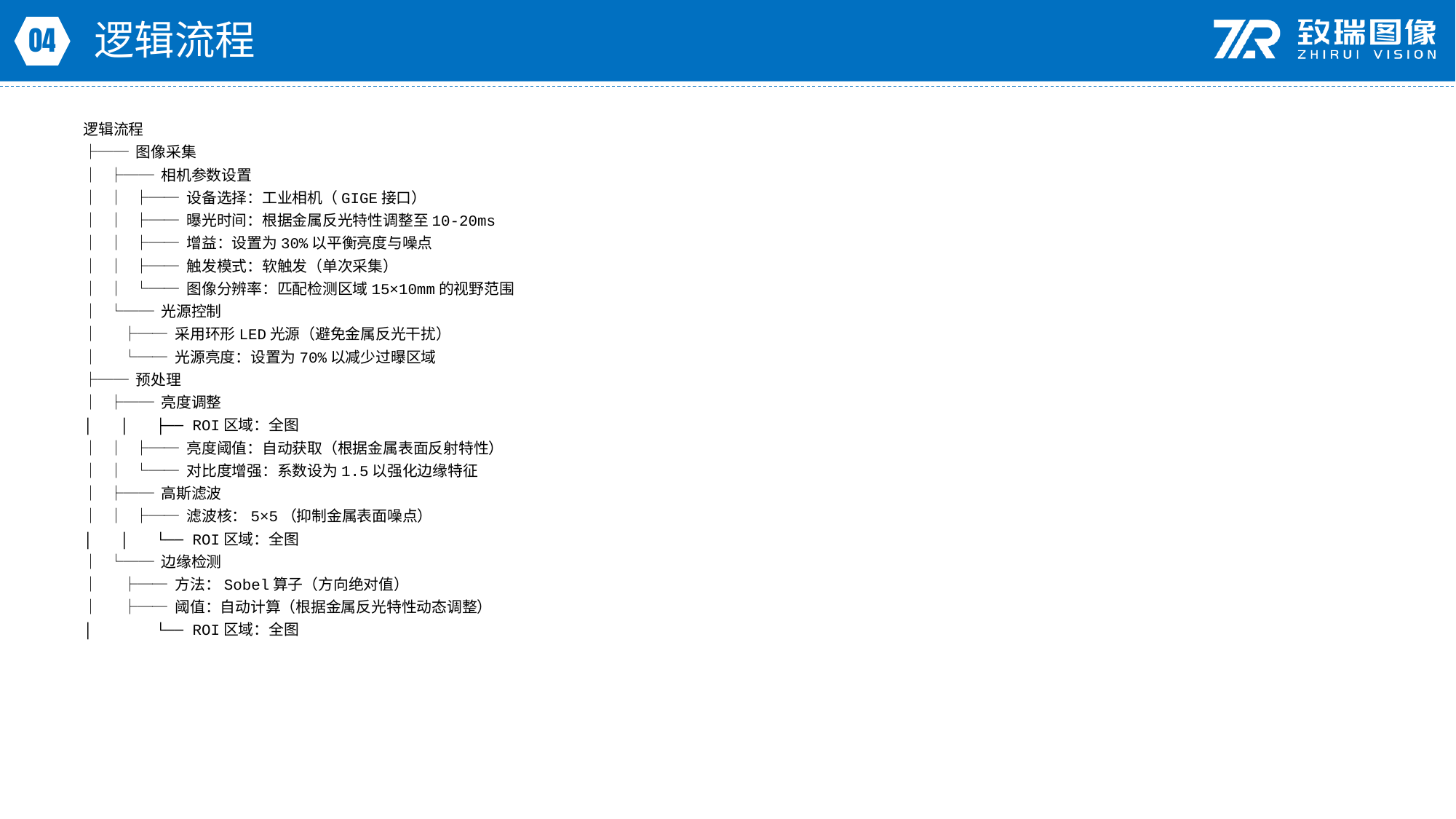

逻辑流程
04

逻辑流程
├── 图像采集
│   ├── 相机参数设置
│   │   ├── 设备选择：工业相机（GIGE接口）
│   │   ├── 曝光时间：根据金属反光特性调整至10-20ms
│   │   ├── 增益：设置为30%以平衡亮度与噪点
│   │   ├── 触发模式：软触发（单次采集）
│   │   └── 图像分辨率：匹配检测区域15×10mm的视野范围
│   └── 光源控制
│       ├── 采用环形LED光源（避免金属反光干扰）
│       └── 光源亮度：设置为70%以减少过曝区域
├── 预处理
│   ├── 亮度调整
│   │   ├── ROI区域：全图
│   │   ├── 亮度阈值：自动获取（根据金属表面反射特性）
│   │   └── 对比度增强：系数设为1.5以强化边缘特征
│   ├── 高斯滤波
│   │   ├── 滤波核：5×5（抑制金属表面噪点）
│   │   └── ROI区域：全图
│   └── 边缘检测
│       ├── 方法：Sobel算子（方向绝对值）
│       ├── 阈值：自动计算（根据金属反光特性动态调整）
│       └── ROI区域：全图